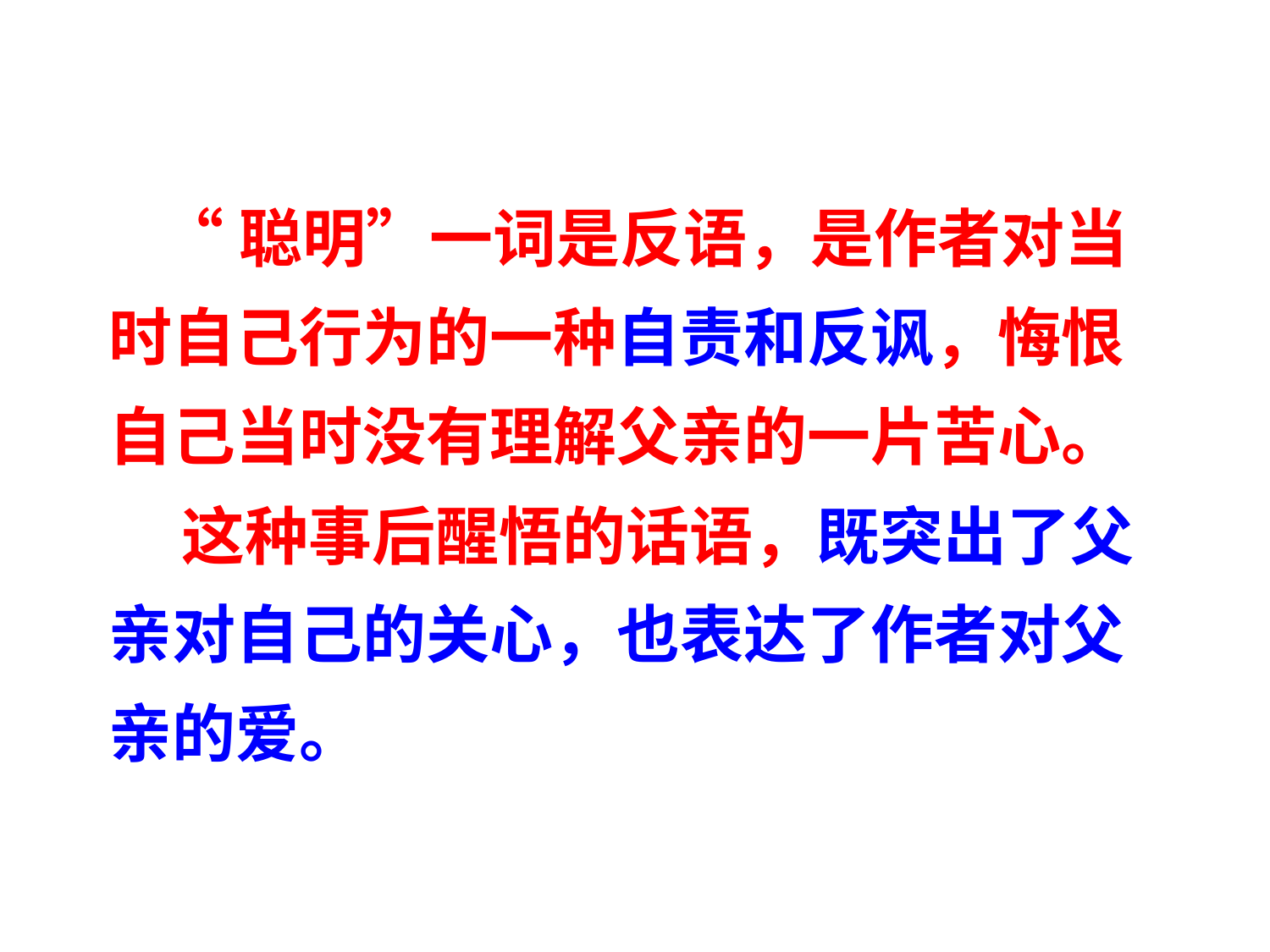

“聪明”一词是反语，是作者对当时自己行为的一种自责和反讽，悔恨自己当时没有理解父亲的一片苦心。
    这种事后醒悟的话语，既突出了父亲对自己的关心，也表达了作者对父亲的爱。